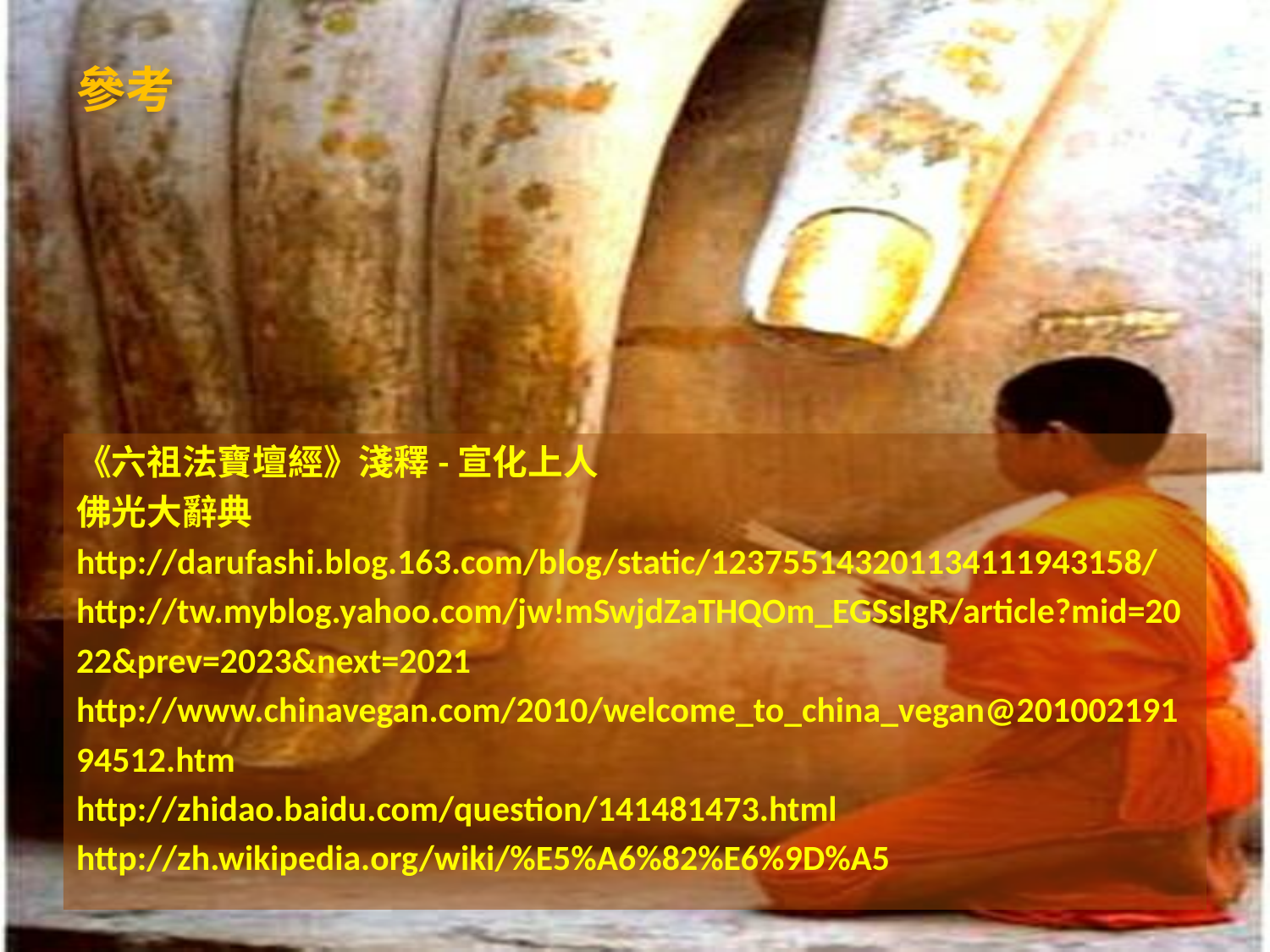

# 參考

《六祖法寶壇經》淺釋-宣化上人
佛光大辭典
http://darufashi.blog.163.com/blog/static/123755143201134111943158/
http://tw.myblog.yahoo.com/jw!mSwjdZaTHQOm_EGSsIgR/article?mid=20
22&prev=2023&next=2021
http://www.chinavegan.com/2010/welcome_to_china_vegan@201002191
94512.htm
http://zhidao.baidu.com/question/141481473.html
http://zh.wikipedia.org/wiki/%E5%A6%82%E6%9D%A5